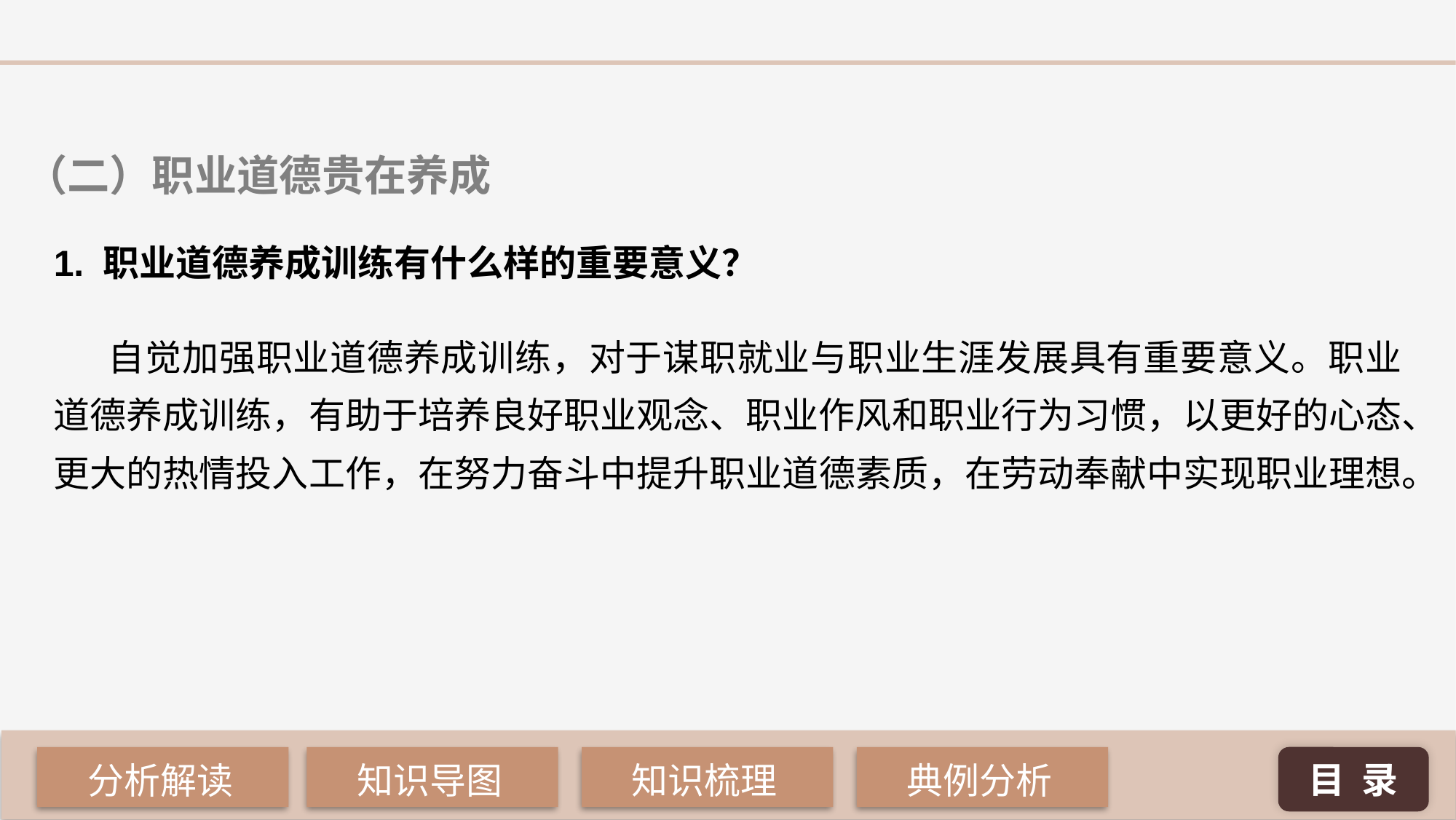

（二）职业道德贵在养成
1. 职业道德养成训练有什么样的重要意义？
自觉加强职业道德养成训练，对于谋职就业与职业生涯发展具有重要意义。职业道德养成训练，有助于培养良好职业观念、职业作风和职业行为习惯，以更好的心态、更大的热情投入工作，在努力奋斗中提升职业道德素质，在劳动奉献中实现职业理想。